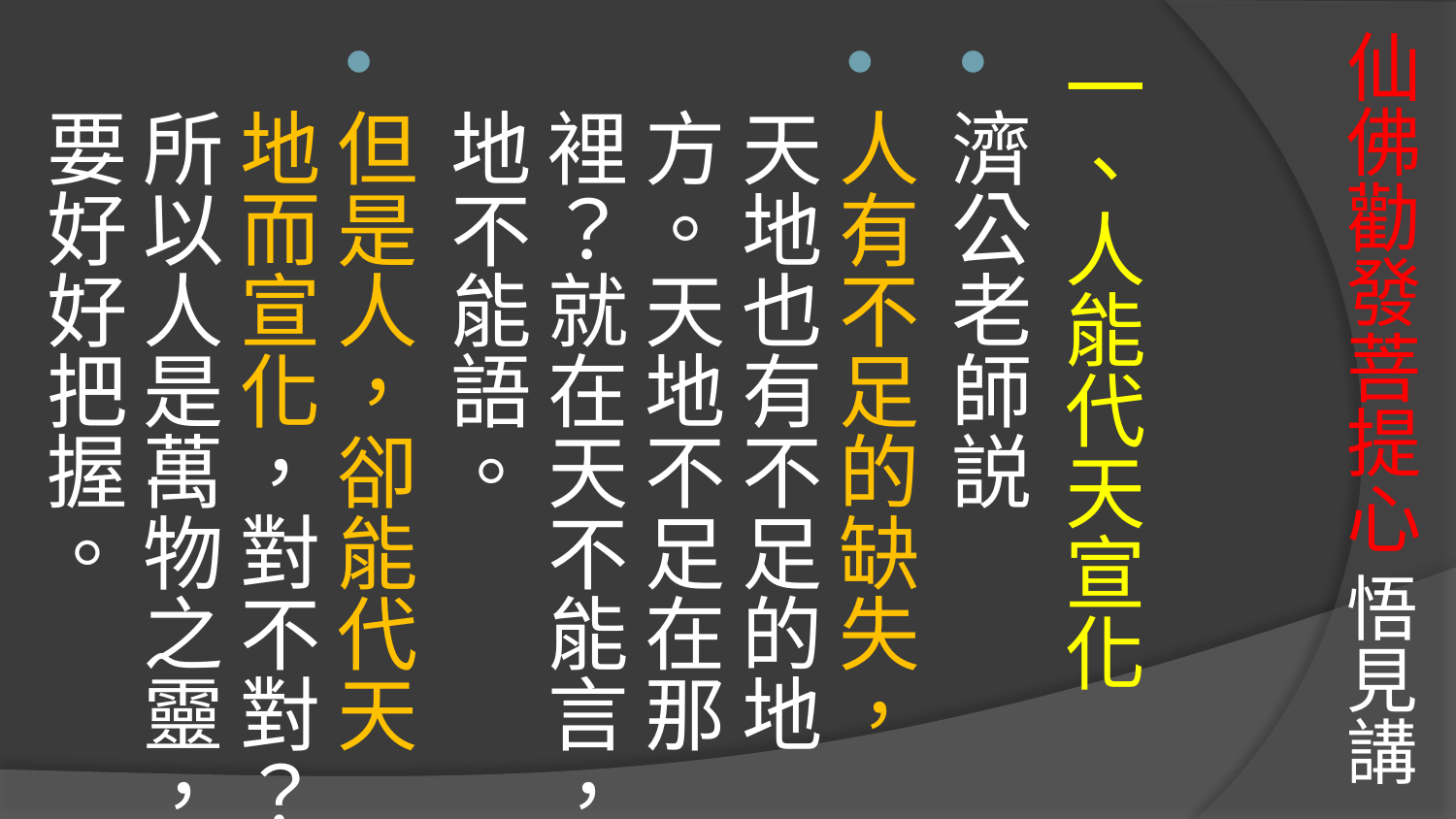

# 仙佛勸發菩提心 悟見講
一、人能代天宣化
濟公老師説
人有不足的缺失，天地也有不足的地方。天地不足在那裡？就在天不能言，地不能語。
但是人，卻能代天地而宣化，對不對？所以人是萬物之靈，要好好把握。